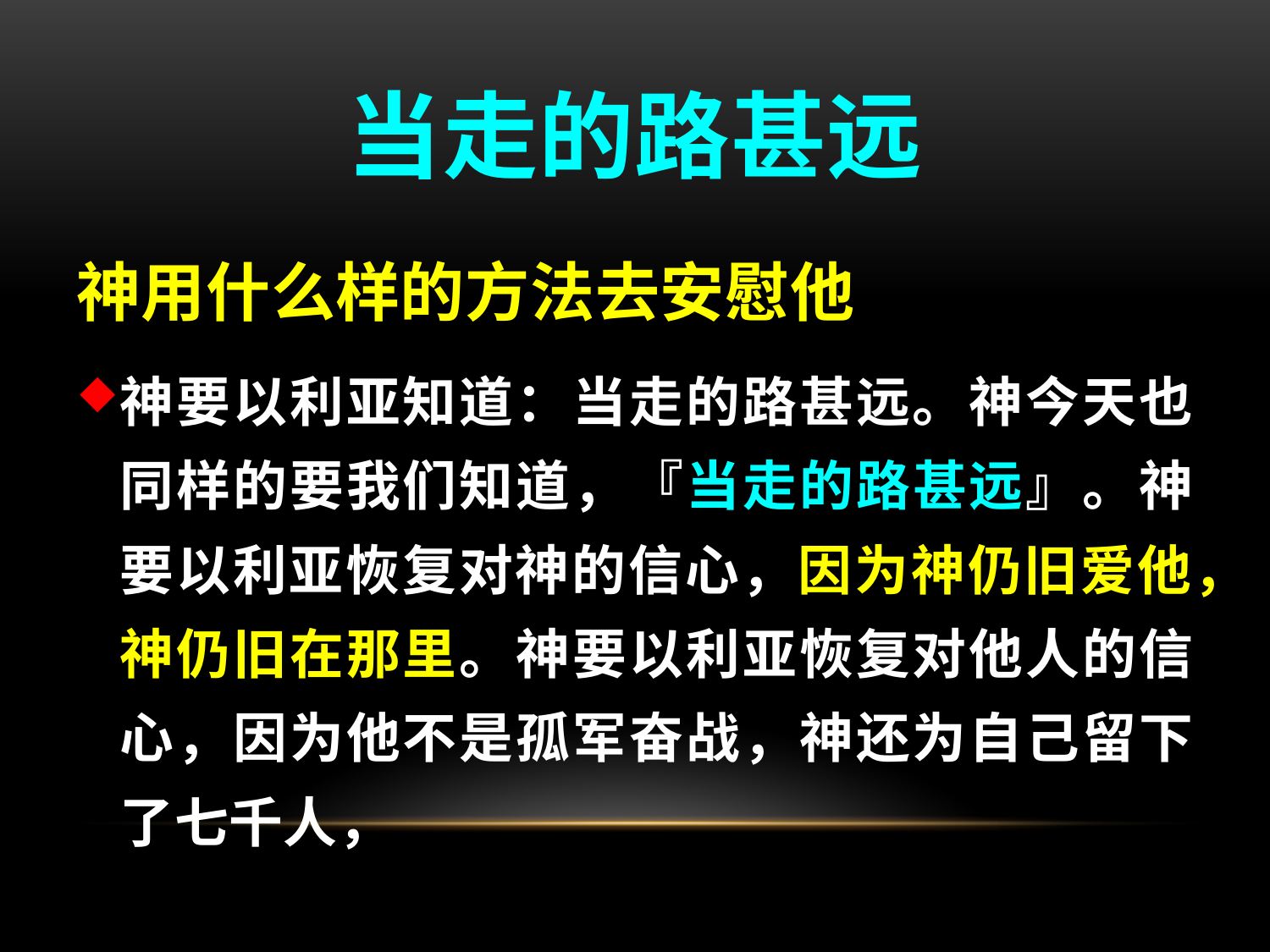

# 当走的路甚远
神用什么样的方法去安慰他
神要以利亚知道：当走的路甚远。神今天也同样的要我们知道，『当走的路甚远』。神要以利亚恢复对神的信心，因为神仍旧爱他，神仍旧在那里。神要以利亚恢复对他人的信心，因为他不是孤军奋战，神还为自己留下了七千人，